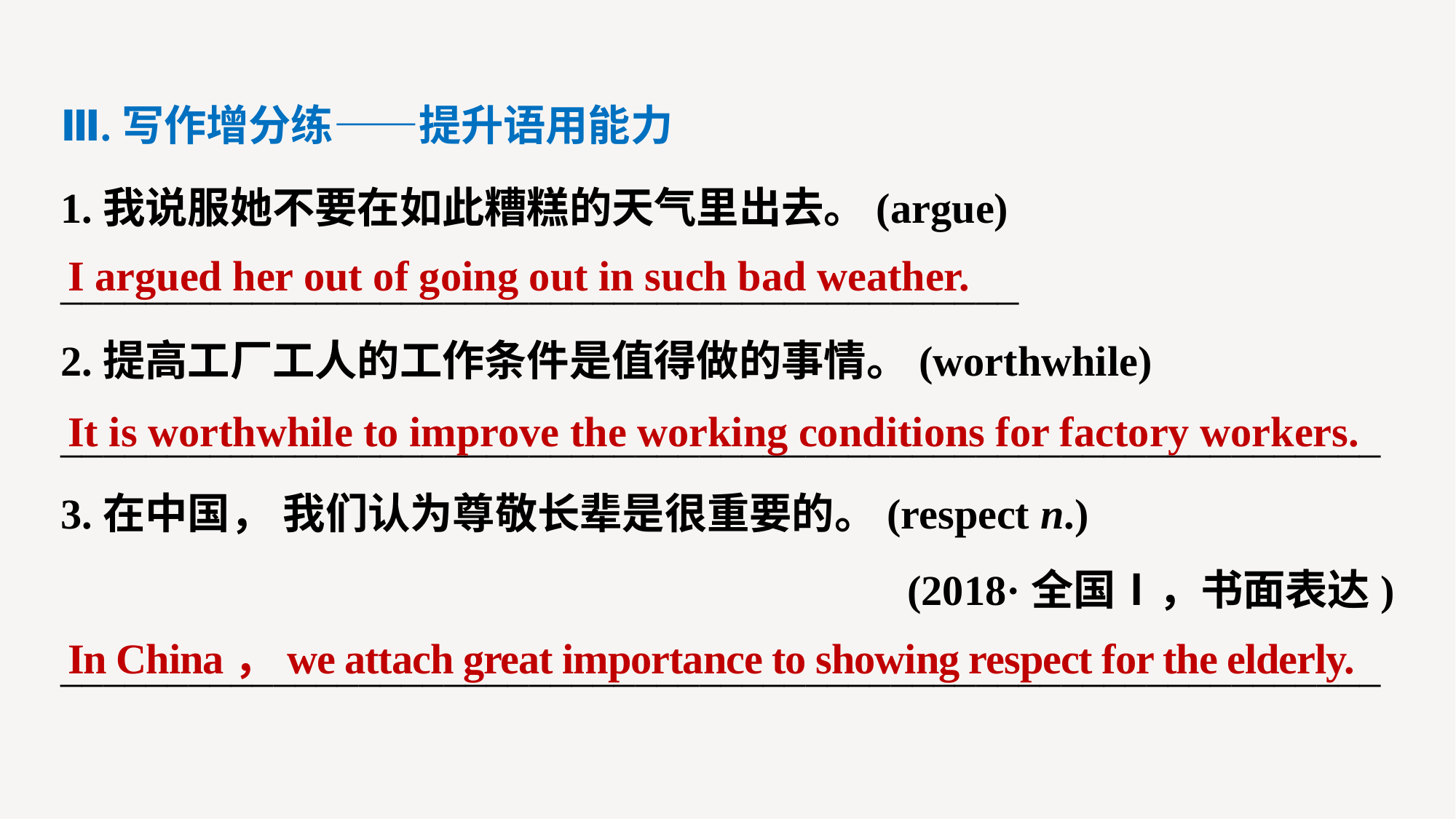

Ⅲ.写作增分练——提升语用能力
1.我说服她不要在如此糟糕的天气里出去。(argue)
_____________________________________________
2.提高工厂工人的工作条件是值得做的事情。(worthwhile)
______________________________________________________________
3.在中国， 我们认为尊敬长辈是很重要的。(respect n.)
(2018·全国Ⅰ，书面表达)
______________________________________________________________
I argued her out of going out in such bad weather.
It is worthwhile to improve the working conditions for factory workers.
In China，we attach great importance to showing respect for the elderly.